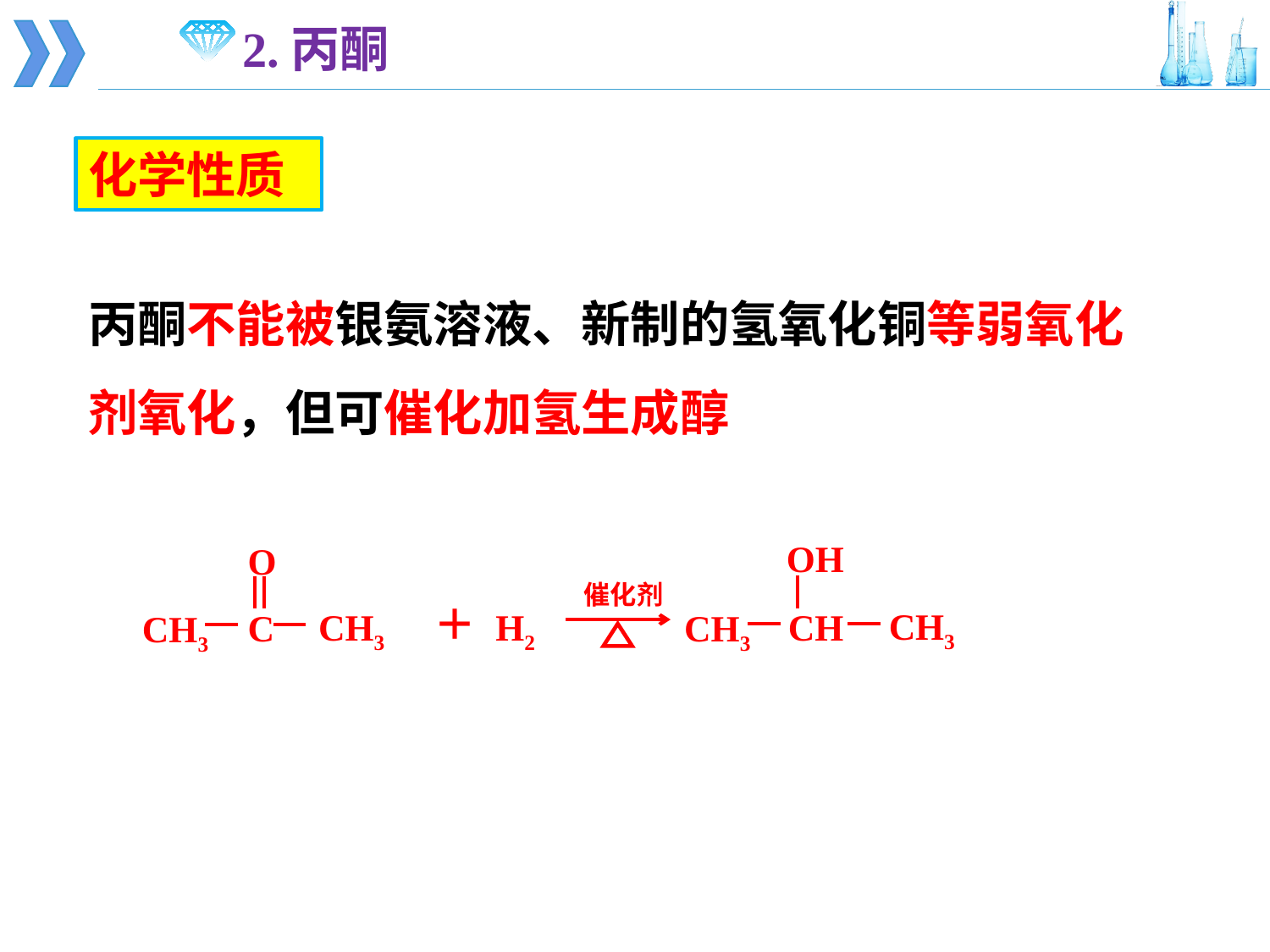

2.丙酮

#
化学性质
丙酮不能被银氨溶液、新制的氢氧化铜等弱氧化剂氧化，但可催化加氢生成醇
OH
CH3
CH
CH3
O
CH3
C
CH3
催化剂

＋
H2